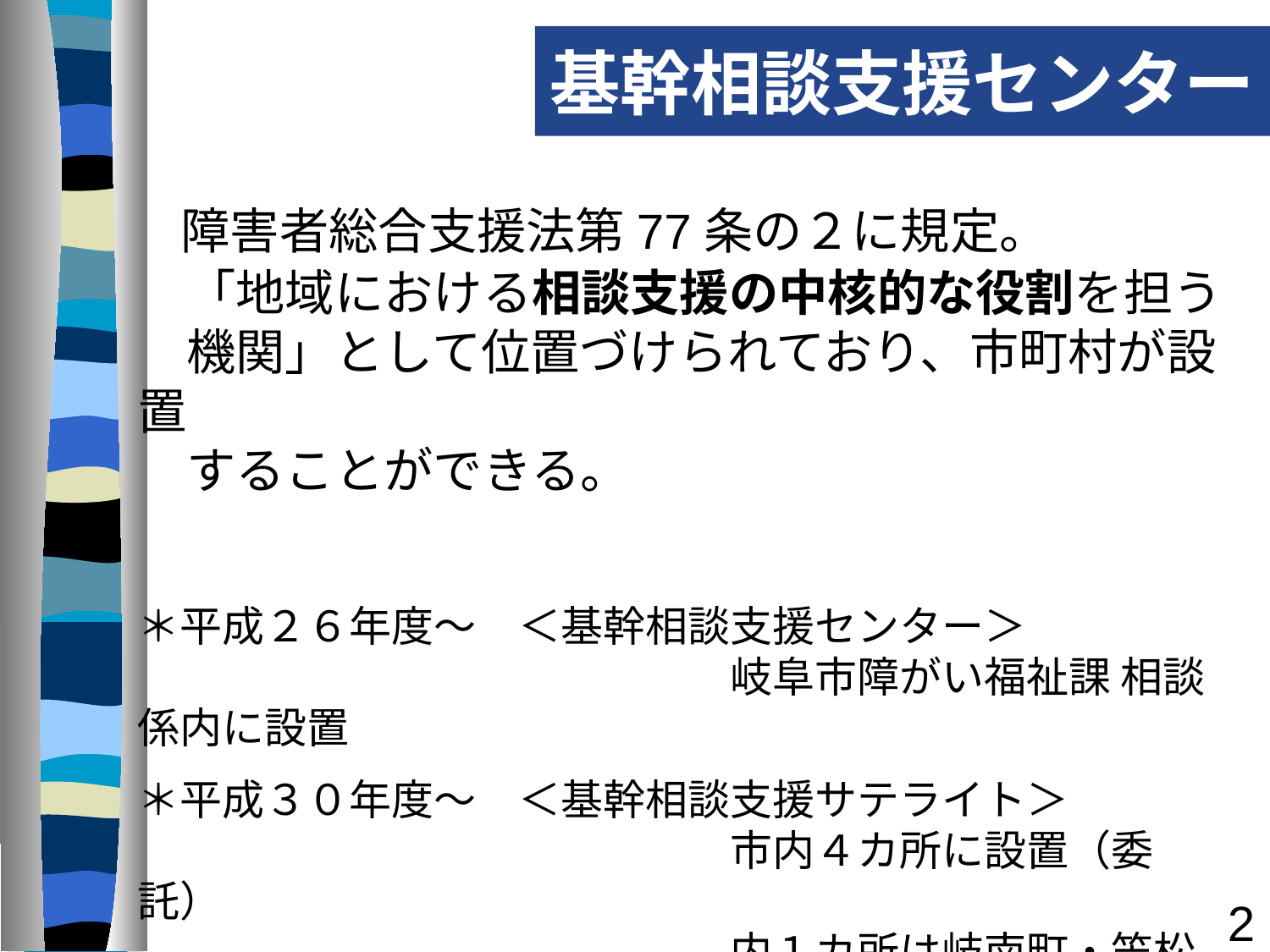

基幹相談支援センター

  障害者総合支援法第77条の２に規定。
　「地域における相談支援の中核的な役割を担う
　機関」として位置づけられており、市町村が設置
　することができる。

＊平成２６年度～　＜基幹相談支援センター＞
　　　　　　　　　　　　　　岐阜市障がい福祉課 相談係内に設置

＊平成３０年度～　＜基幹相談支援サテライト＞
　　　　　　　　　　　　　　市内４カ所に設置（委託）
　　　　　　　　　　　　　　内１カ所は岐南町・笠松町と共同設置
2